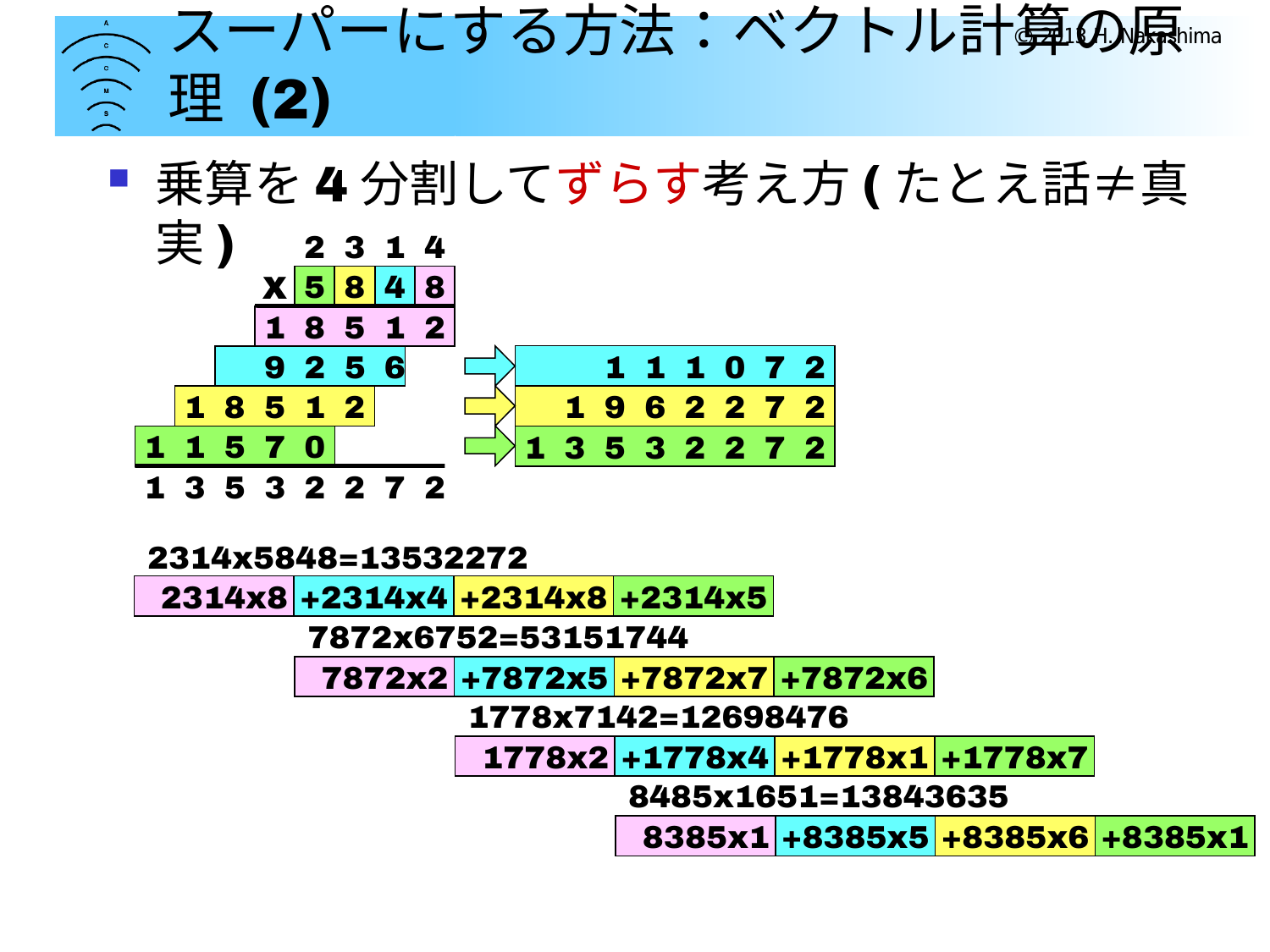

# スーパーにする方法：ベクトル計算の原理 (2)
© 2013 H. Nakashima
乗算を4分割してずらす考え方(たとえ話≠真実)
2
3
1
4
5
8
4
8
X

1

8
5
1
2
9
2
5
6

1
1
1
0
7
2

1
8
5
1
2

1
9
6
2
2
7
2
1
1
5
7
0

1
3
5
3
2
2
7
2

1

3
5
3
2
2
7
2
2314x5848=13532272
+2314x8
+2314x4
+2314x8
+2314x5
7872x6752=53151744
+7872x2
+7872x5
+7872x7
+7872x6
1778x7142=12698476
+1778x2
+1778x4
+1778x1
+1778x7
8485x1651=13843635
+8385x1
+8385x5
+8385x6
+8385x1